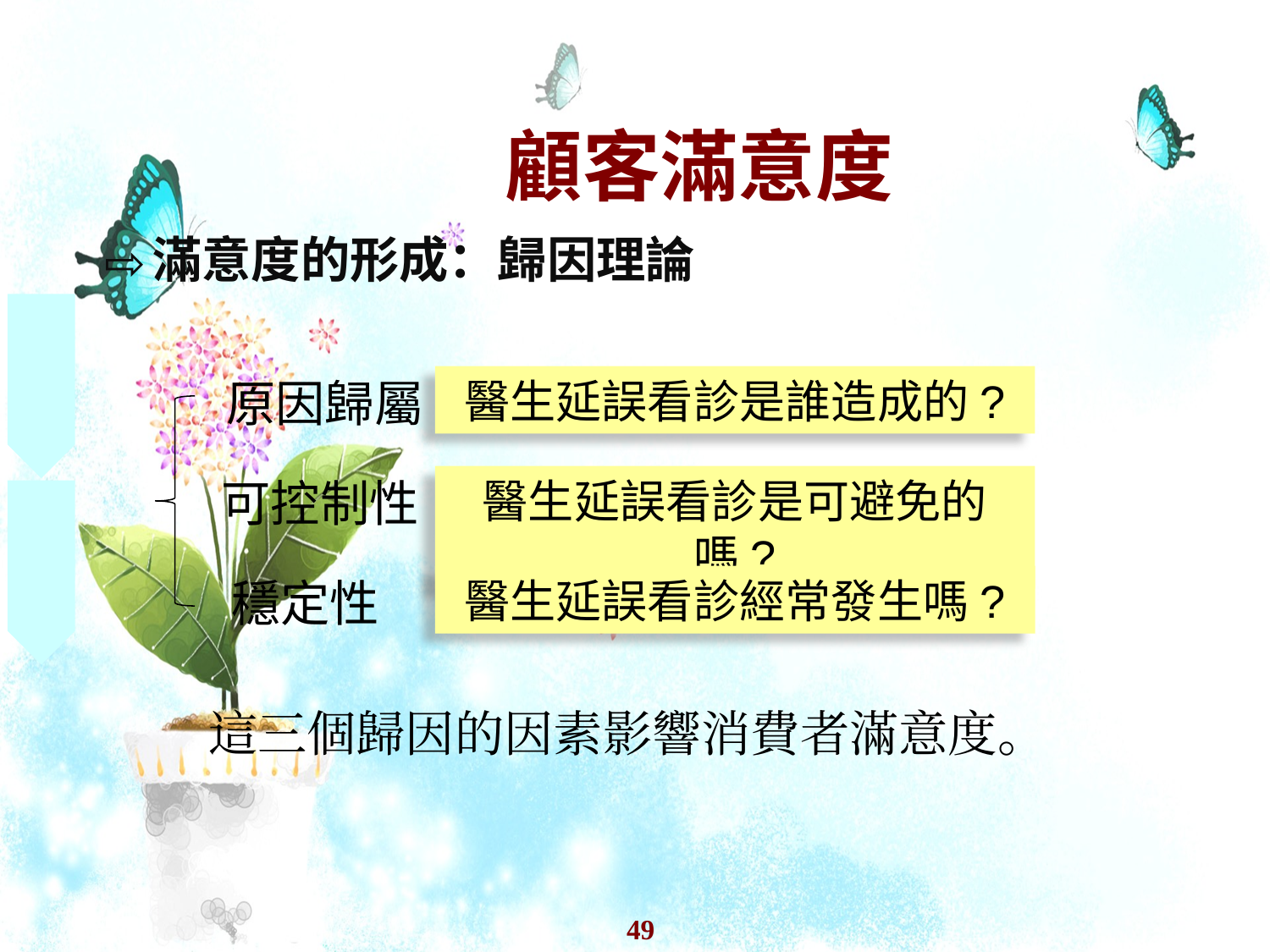

# 顧客滿意度
滿意度的形成：歸因理論

原因歸屬
醫生延誤看診是誰造成的?

可控制性
醫生延誤看診是可避免的嗎?

穩定性
醫生延誤看診經常發生嗎?
這三個歸因的因素影響消費者滿意度。